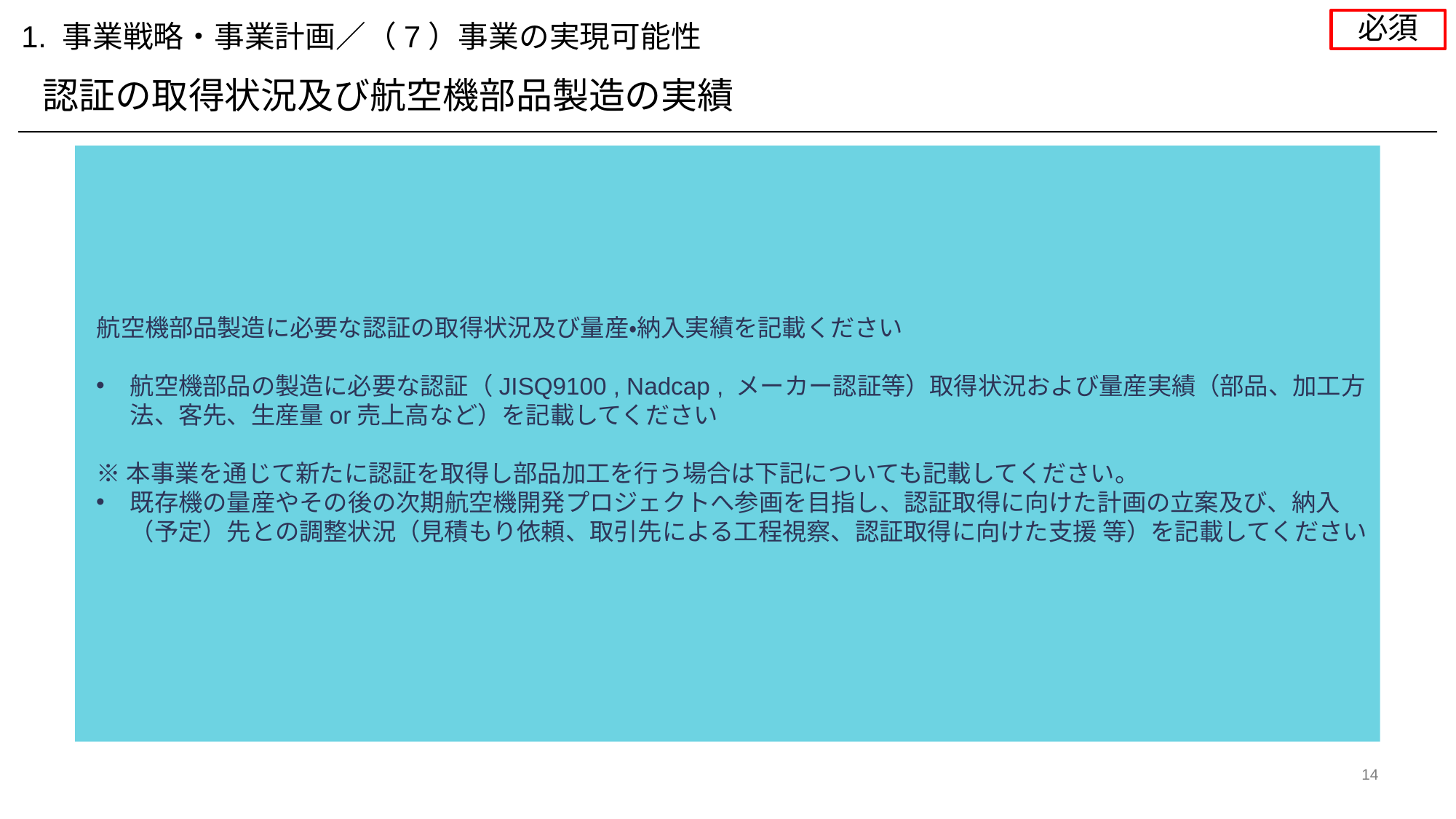

必須
1. 事業戦略・事業計画／（7）事業の実現可能性
認証の取得状況及び航空機部品製造の実績
航空機部品製造に必要な認証の取得状況及び量産・納入実績を記載ください

航空機部品の製造に必要な認証（JISQ9100 , Nadcap , メーカー認証等）取得状況および量産実績（部品、加工方法、客先、生産量or売上高など）を記載してください

※本事業を通じて新たに認証を取得し部品加工を行う場合は下記についても記載してください。
既存機の量産やその後の次期航空機開発プロジェクトへ参画を目指し、認証取得に向けた計画の立案及び、納入（予定）先との調整状況（見積もり依頼、取引先による工程視察、認証取得に向けた支援 等）を記載してください